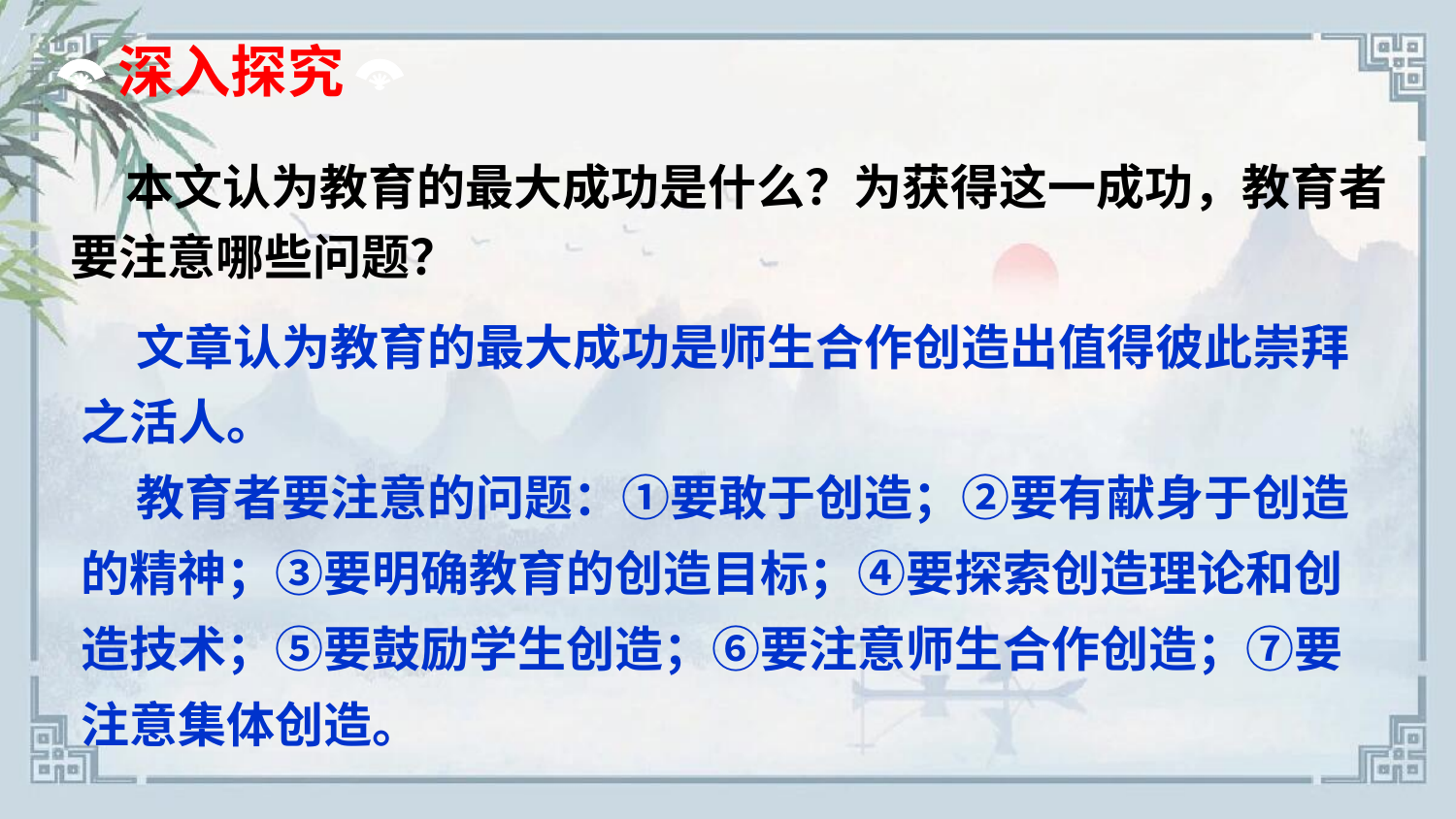

深入探究

    本文认为教育的最大成功是什么？为获得这一成功，教育者要注意哪些问题？
    文章认为教育的最大成功是师生合作创造出值得彼此崇拜之活人。
    教育者要注意的问题：①要敢于创造；②要有献身于创造的精神；③要明确教育的创造目标；④要探索创造理论和创造技术；⑤要鼓励学生创造；⑥要注意师生合作创造；⑦要注意集体创造。